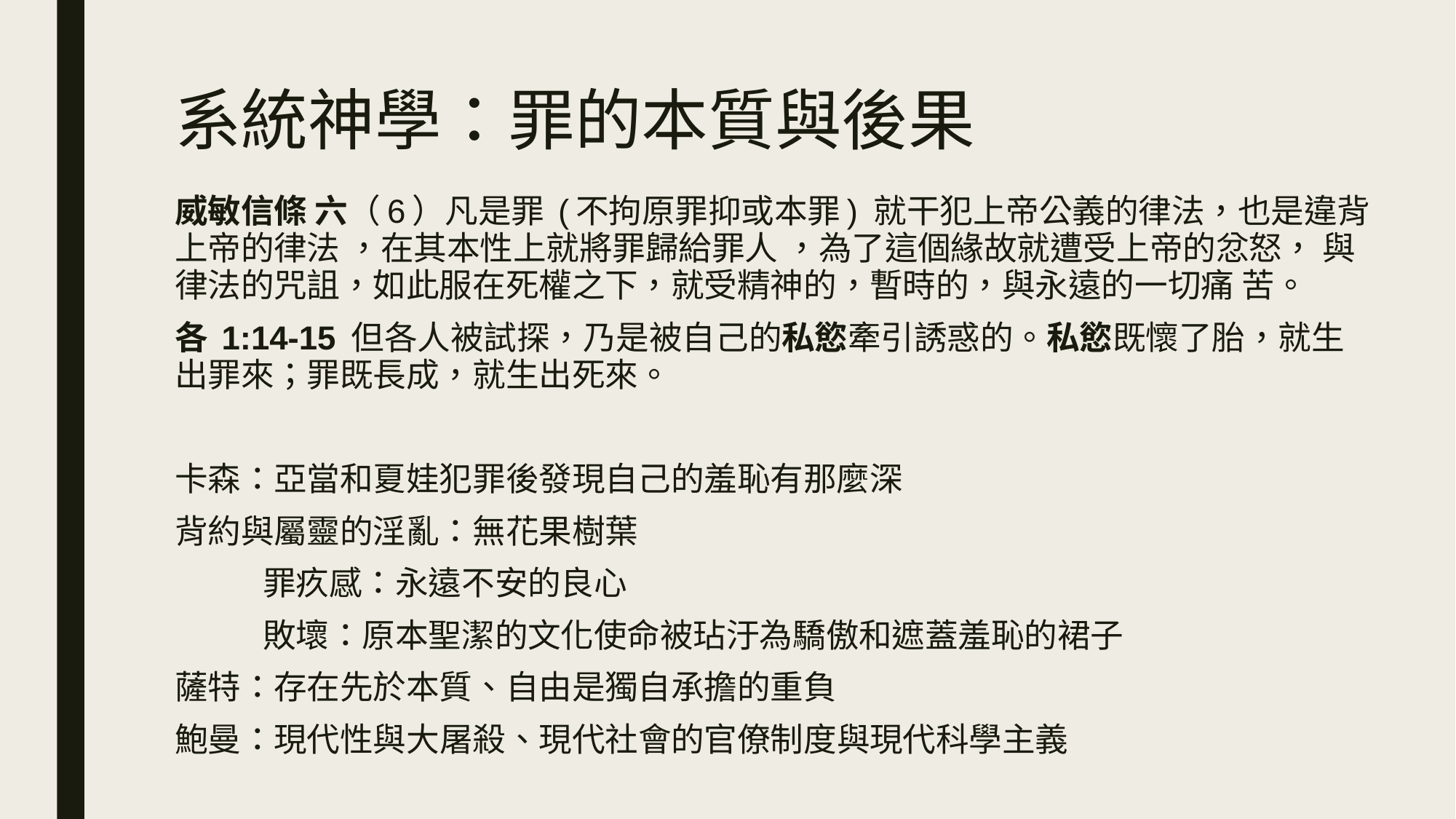

# 系統神學：罪的本質與後果
威敏信條 六（6）凡是罪 (不拘原罪抑或本罪) 就干犯上帝公義的律法，也是違背上帝的律法 ，在其本性上就將罪歸給罪人 ，為了這個緣故就遭受上帝的忿怒， 與律法的咒詛，如此服在死權之下，就受精神的，暫時的，與永遠的一切痛 苦。
各 1:14-15 但各人被試探，乃是被自己的私慾牽引誘惑的。私慾既懷了胎，就生出罪來；罪既長成，就生出死來。

卡森：亞當和夏娃犯罪後發現自己的羞恥有那麼深
背約與屬靈的淫亂：無花果樹葉
	罪疚感：永遠不安的良心
	敗壞：原本聖潔的文化使命被玷汙為驕傲和遮蓋羞恥的裙子
薩特：存在先於本質、自由是獨自承擔的重負
鮑曼：現代性與大屠殺、現代社會的官僚制度與現代科學主義